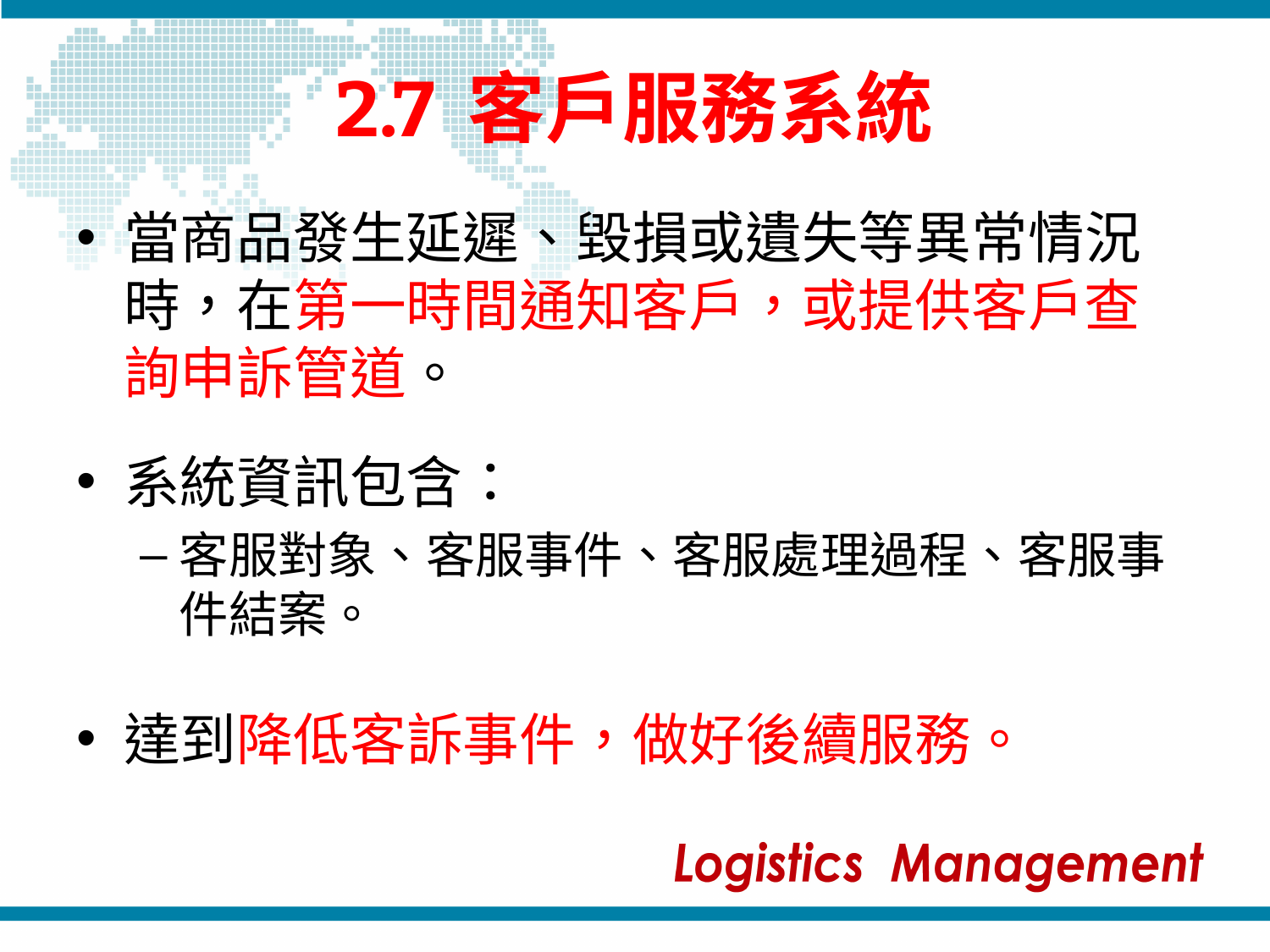

# 2.7 客戶服務系統
當商品發生延遲、毀損或遺失等異常情況時，在第一時間通知客戶，或提供客戶查詢申訴管道。

系統資訊包含：
客服對象、客服事件、客服處理過程、客服事件結案。

達到降低客訴事件，做好後續服務。